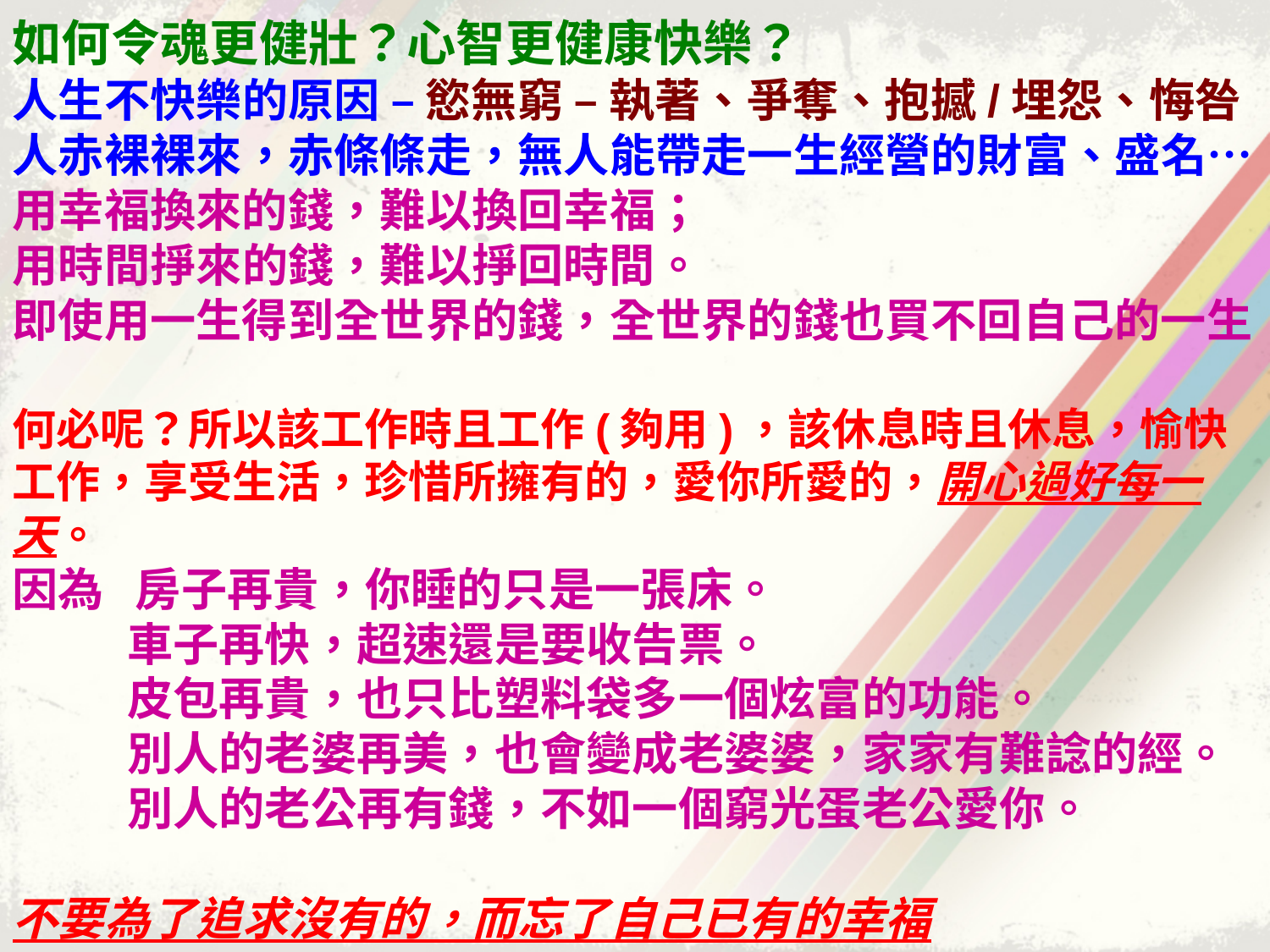

如何令魂更健壯？心智更健康快樂？
人生不快樂的原因 – 慾無窮 – 執著、爭奪、抱撼/埋怨、悔咎
人赤裸裸來，赤條條走，無人能帶走一生經營的財富、盛名…
用幸福換來的錢，難以換回幸福；
用時間掙來的錢，難以掙回時間。
即使用一生得到全世界的錢，全世界的錢也買不回自己的一生

何必呢？所以該工作時且工作(夠用)，該休息時且休息，愉快工作，享受生活，珍惜所擁有的，愛你所愛的，開心過好每一天。
因為   房子再貴，你睡的只是一張床。
          車子再快，超速還是要收告票。
          皮包再貴，也只比塑料袋多一個炫富的功能。
          別人的老婆再美，也會變成老婆婆，家家有難諗的經。
          別人的老公再有錢，不如一個窮光蛋老公愛你。

不要為了追求沒有的，而忘了自己已有的幸福